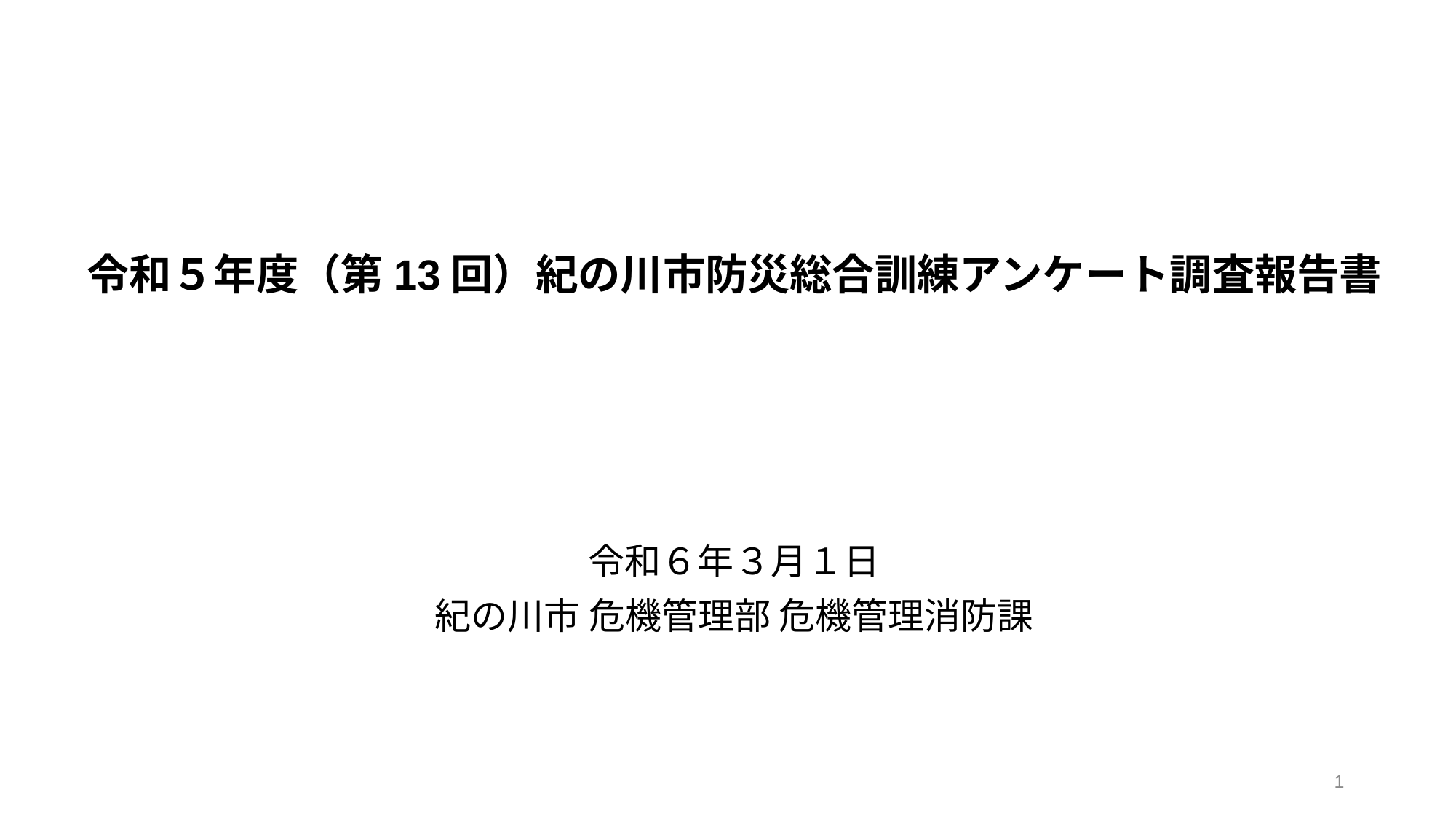

# 令和５年度（第13回）紀の川市防災総合訓練アンケート調査報告書
令和６年３月１日
紀の川市 危機管理部 危機管理消防課
1